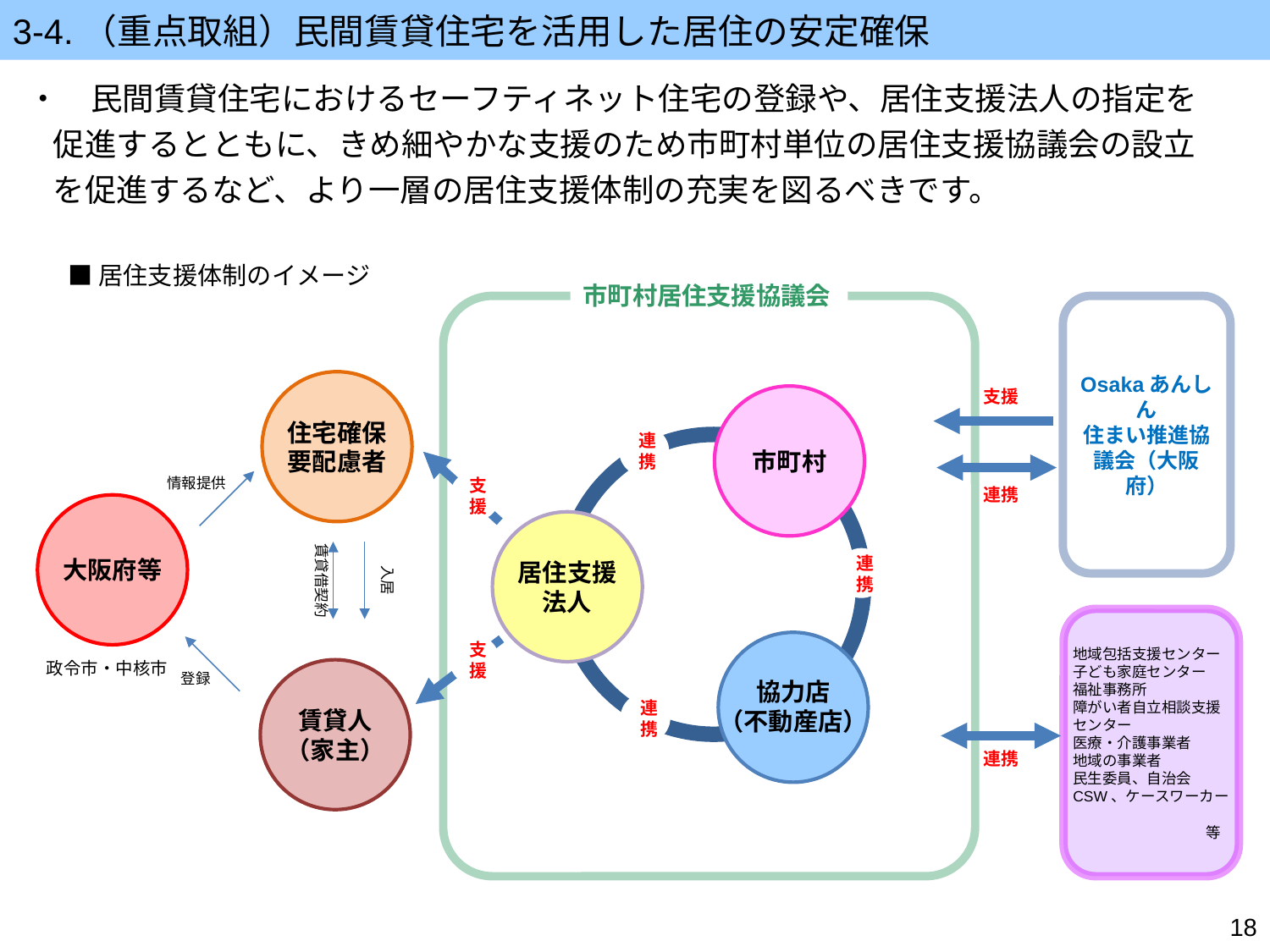

3-4.（重点取組）民間賃貸住宅を活用した居住の安定確保
・　民間賃貸住宅におけるセーフティネット住宅の登録や、居住支援法人の指定を促進するとともに、きめ細やかな支援のため市町村単位の居住支援協議会の設立を促進するなど、より一層の居住支援体制の充実を図るべきです。
■居住支援体制のイメージ
市町村居住支援協議会

Osakaあんしん
住まい推進協議会（大阪府）
住宅確保
要配慮者
支援
市町村
連携

情報提供
支援
連携
大阪府等
居住支援
法人
賃貸借契約
入居
連携
地域包括支援センター
子ども家庭センター
福祉事務所
障がい者自立相談支援センター
医療・介護事業者
地域の事業者
民生委員、自治会
CSW、ケースワーカー
　　　　　　　　　等
協力店
（不動産店）

支援
政令市・中核市
賃貸人
（家主）
登録
連携
連携
18

社会福祉法人、
社協、NPO等
医療・介護事業者
地域包括支援センター

住まいの確保　　生活支援
地域の事業者
子ども家庭センター
高齢者、障がい者、低所得者等
住宅確保要配慮者
民生委員、自治会
福祉事務所
CSW、ケースワーカー
障がい者自立相談支援センター
不動産事業者

下支え、支援

行政（住宅、福祉）